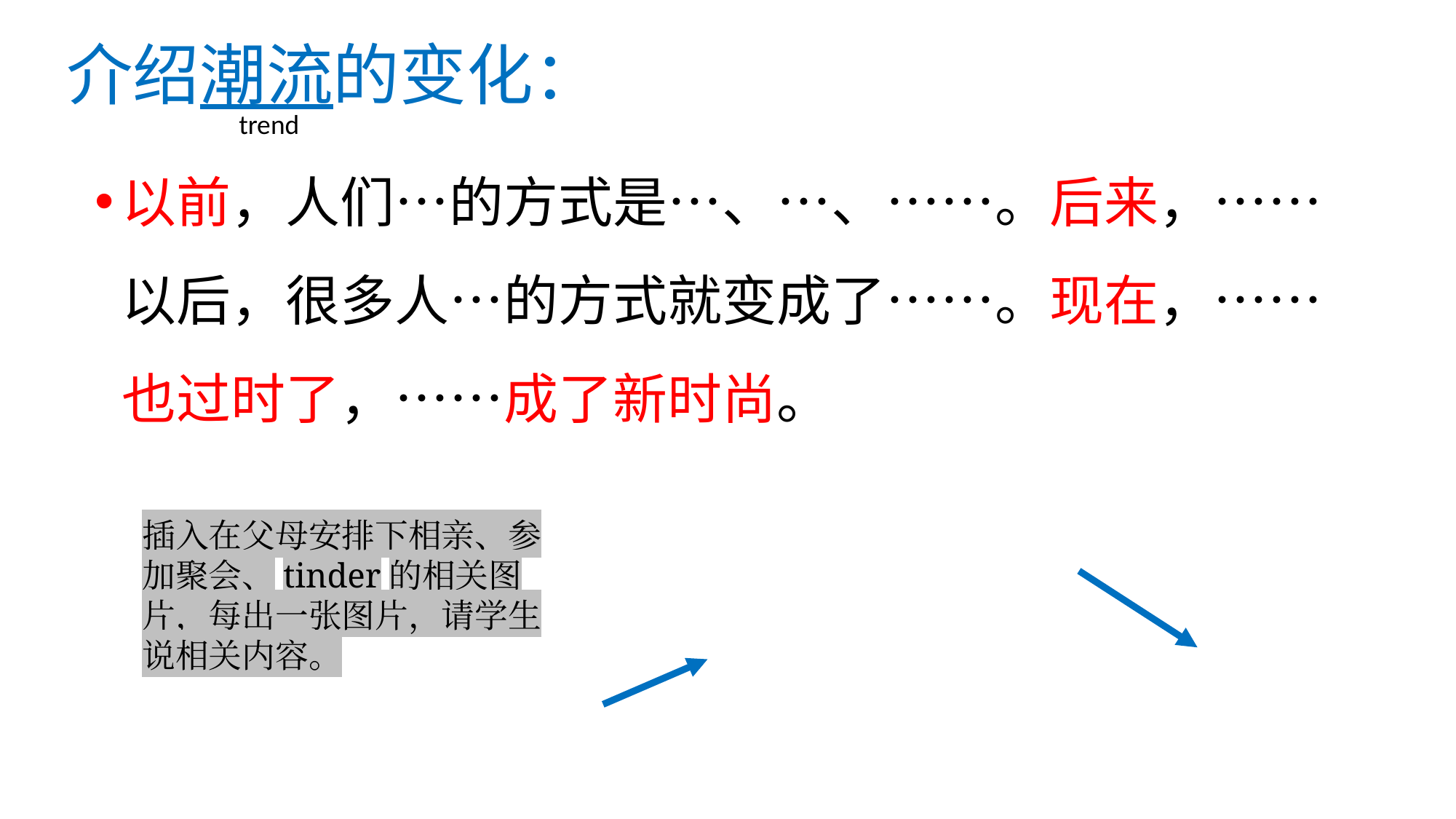

# 介绍潮流的变化：
trend
以前，人们…的方式是…、…、……。后来，……以后，很多人…的方式就变成了……。现在，……也过时了，……成了新时尚。
插入在父母安排下相亲、参加聚会、tinder的相关图片，每出一张图片，请学生说相关内容。